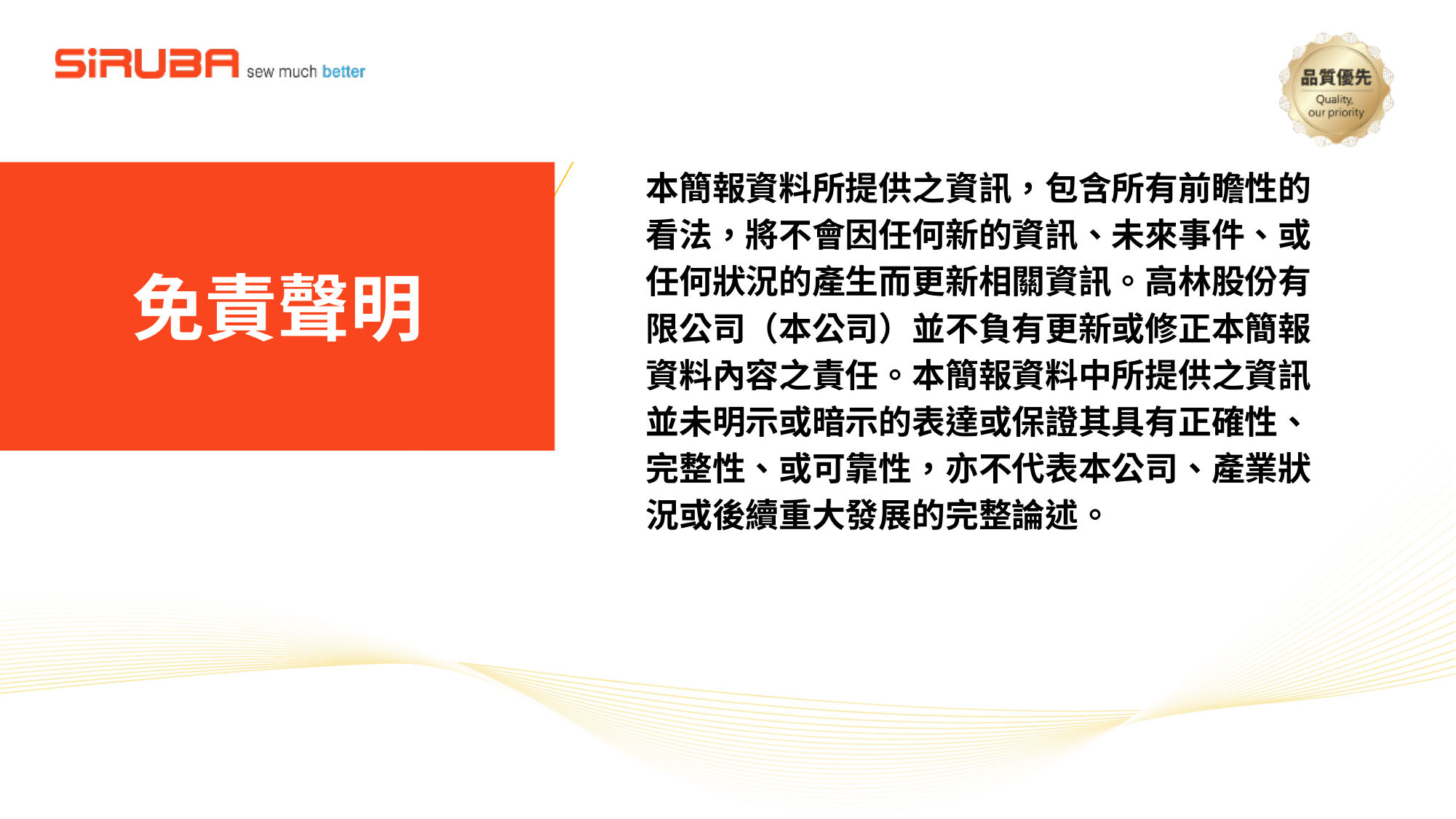

本簡報資料所提供之資訊，包含所有前瞻性的
看法，將不會因任何新的資訊、未來事件、或
任何狀況的產生而更新相關資訊。高林股份有
限公司（本公司）並不負有更新或修正本簡報
資料內容之責任。本簡報資料中所提供之資訊
並未明示或暗示的表達或保證其具有正確性、
完整性、或可靠性，亦不代表本公司、產業狀
況或後續重大發展的完整論述。
免責聲明